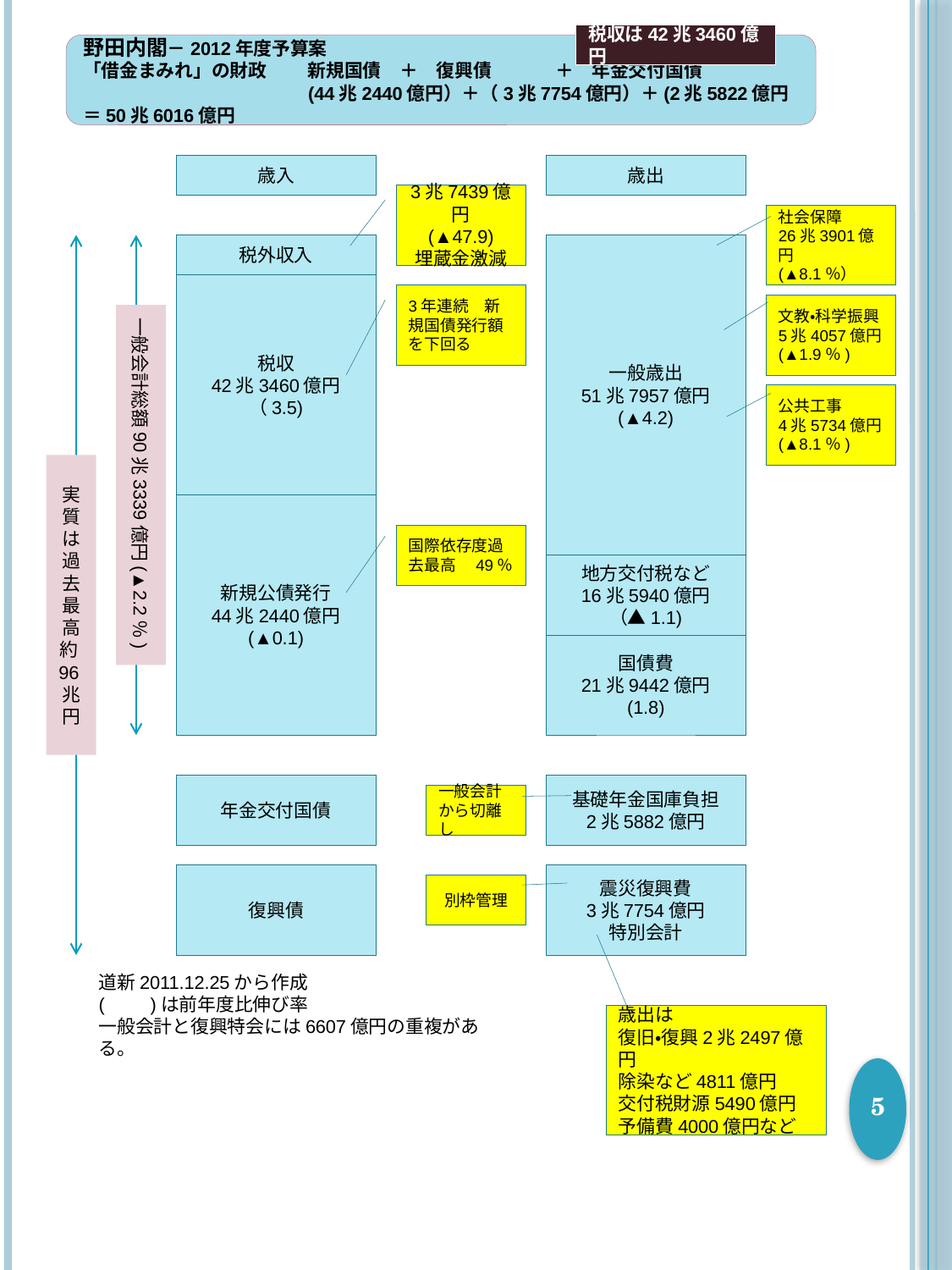

税収は42兆3460億円

野田内閣－2012年度予算案
「借金まみれ」の財政　　 新規国債　＋　復興債　 　　 ＋　年金交付国債
　　　　　　　　　　　　(44兆2440億円）＋（3兆7754億円）＋(2兆5822億円＝50兆6016億円

歳入
歳出
3兆7439億円
(▲47.9)
埋蔵金激減
社会保障
26兆3901億円
(▲8.1％）
税外収入
一般歳出
51兆7957億円
(▲4.2)
税収
42兆3460億円
（3.5)
3年連続　新規国債発行額を下回る
文教・科学振興
5兆4057億円
(▲1.9％)
一般会計総額90兆3339億円(▲2.2％)
公共工事
4兆5734億円
(▲8.1％)
実質は過去最高約96兆円
新規公債発行
44兆2440億円
(▲0.1)
国際依存度過去最高　49％
地方交付税など
16兆5940億円
（▲1.1)
国債費
21兆9442億円
(1.8)
年金交付国債
基礎年金国庫負担
2兆5882億円
一般会計から切離し
復興債
震災復興費
3兆7754億円
特別会計
別枠管理
道新2011.12.25から作成
(　　)は前年度比伸び率
一般会計と復興特会には6607億円の重複がある。
歳出は
復旧・復興2兆2497億円
除染など4811億円
交付税財源5490億円
予備費4000億円など
5